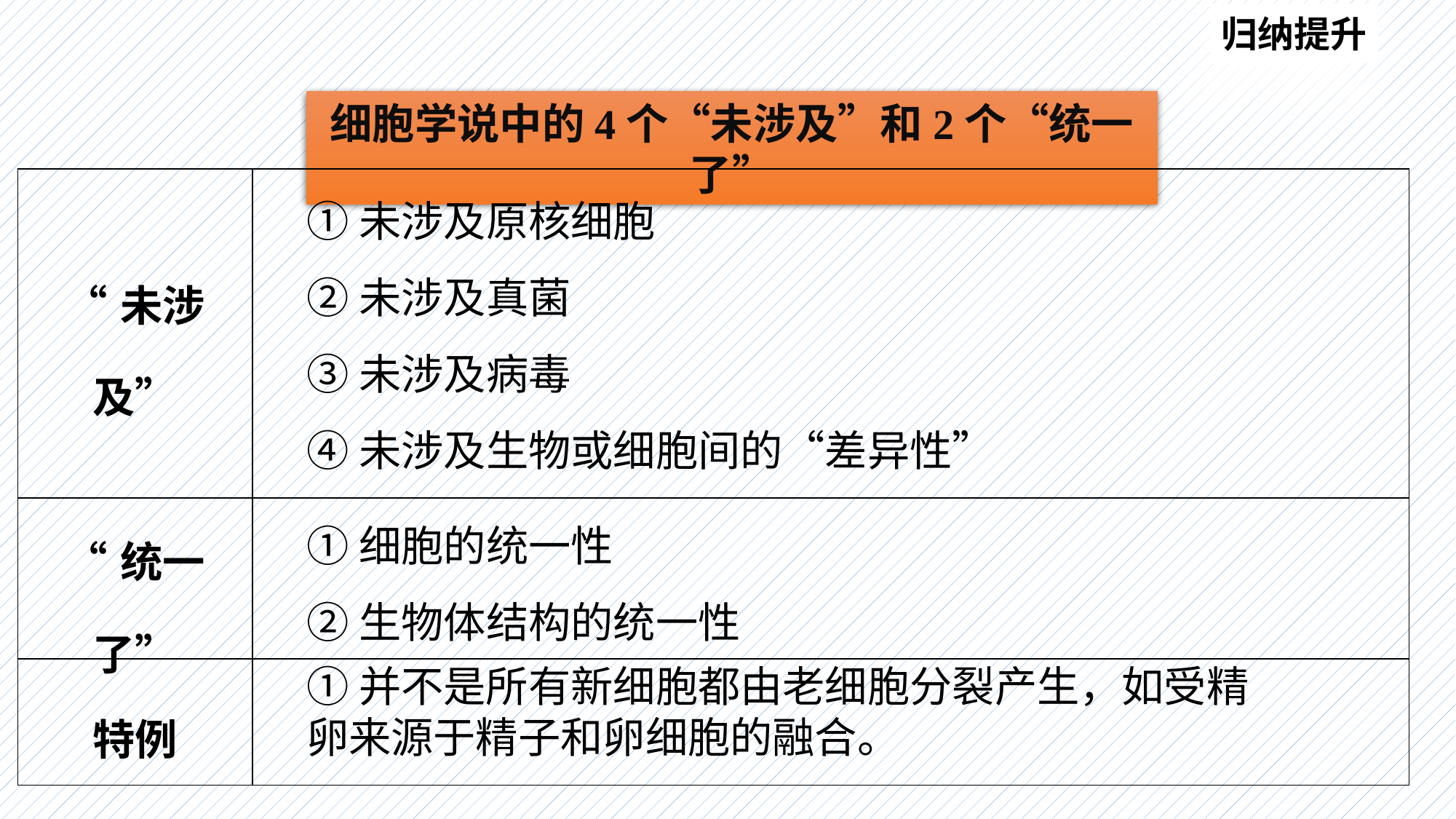

归纳提升
细胞学说中的4个“未涉及”和2个“统一了”
①未涉及原核细胞
②未涉及真菌
③未涉及病毒
④未涉及生物或细胞间的“差异性”
| “未涉及” |  |
| --- | --- |
| “统一了” |  |
| 特例 |  |
①细胞的统一性
②生物体结构的统一性
①并不是所有新细胞都由老细胞分裂产生，如受精卵来源于精子和卵细胞的融合。